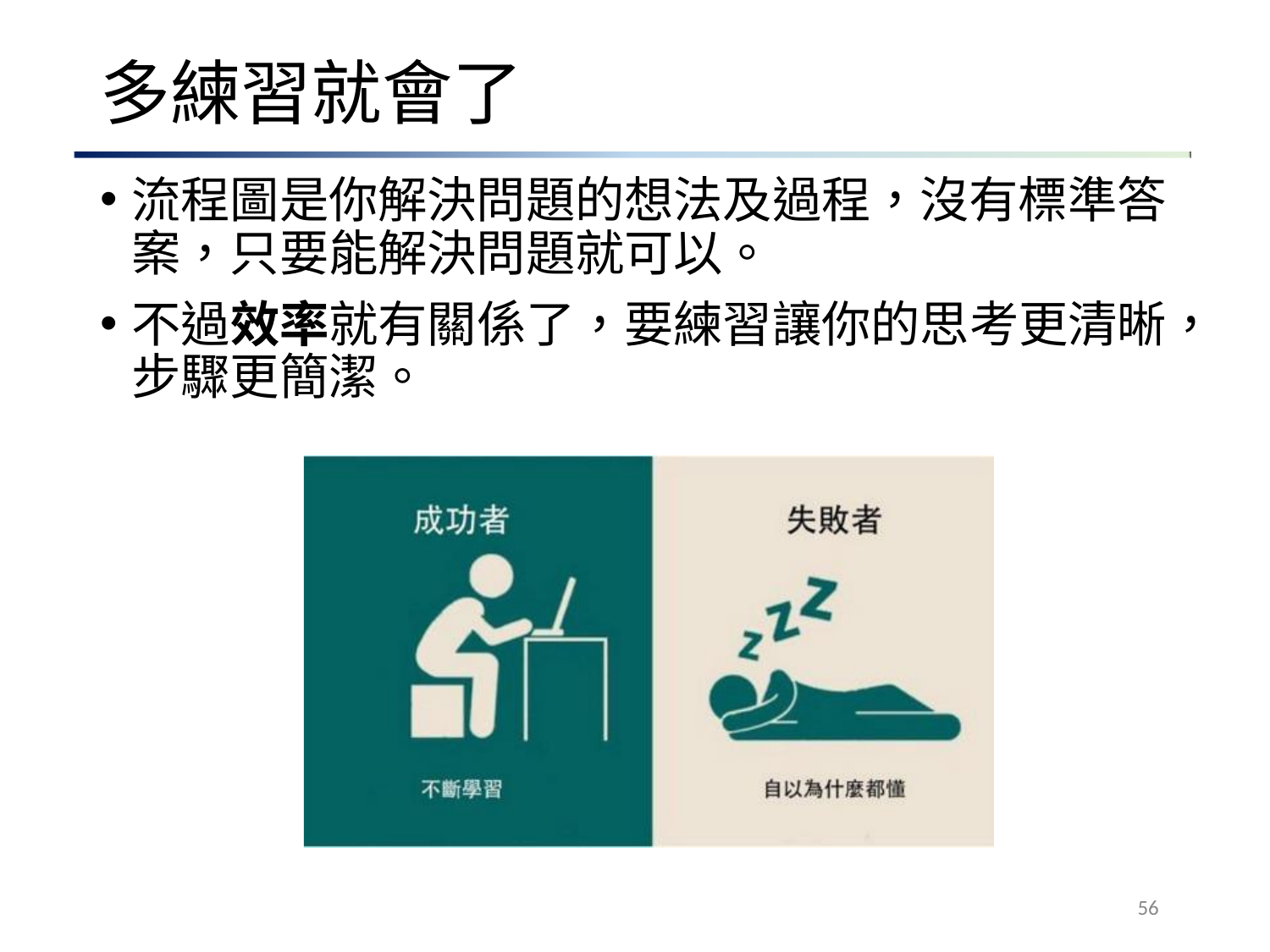

# 多練習就會了
流程圖是你解決問題的想法及過程，沒有標準答 案，只要能解決問題就可以。
不過效率就有關係了，要練習讓你的思考更清晰， 步驟更簡潔。

56